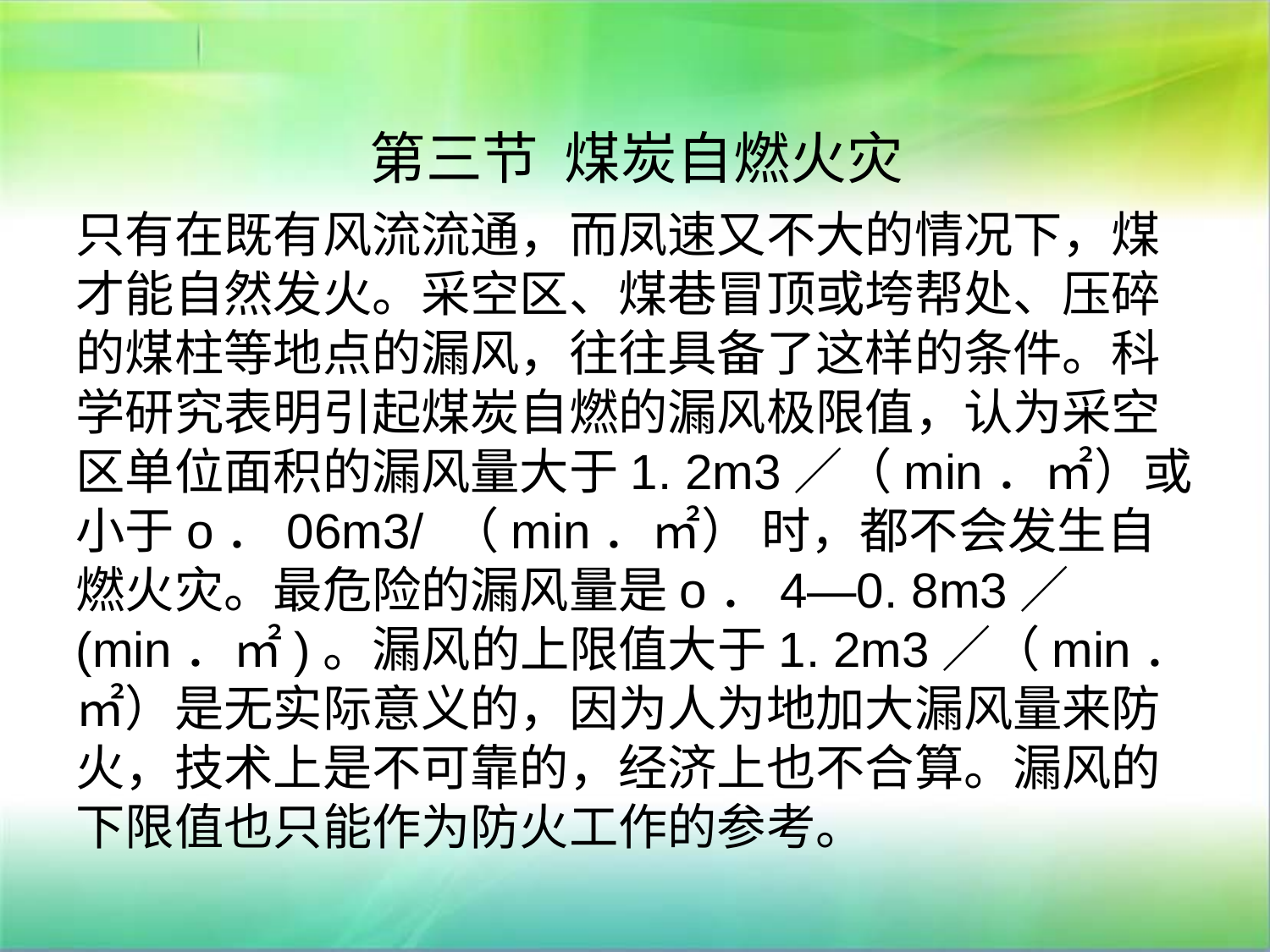

# 第三节  煤炭自燃火灾
只有在既有风流流通，而凤速又不大的情况下，煤才能自然发火。采空区、煤巷冒顶或垮帮处、压碎的煤柱等地点的漏风，往往具备了这样的条件。科学研究表明引起煤炭自燃的漏风极限值，认为采空区单位面积的漏风量大于1. 2m3／（min．㎡）或小于o．06m3/ （min．㎡） 时，都不会发生自燃火灾。最危险的漏风量是o．4—0. 8m3／(min．㎡)。漏风的上限值大于1. 2m3／（min．㎡）是无实际意义的，因为人为地加大漏风量来防火，技术上是不可靠的，经济上也不合算。漏风的下限值也只能作为防火工作的参考。